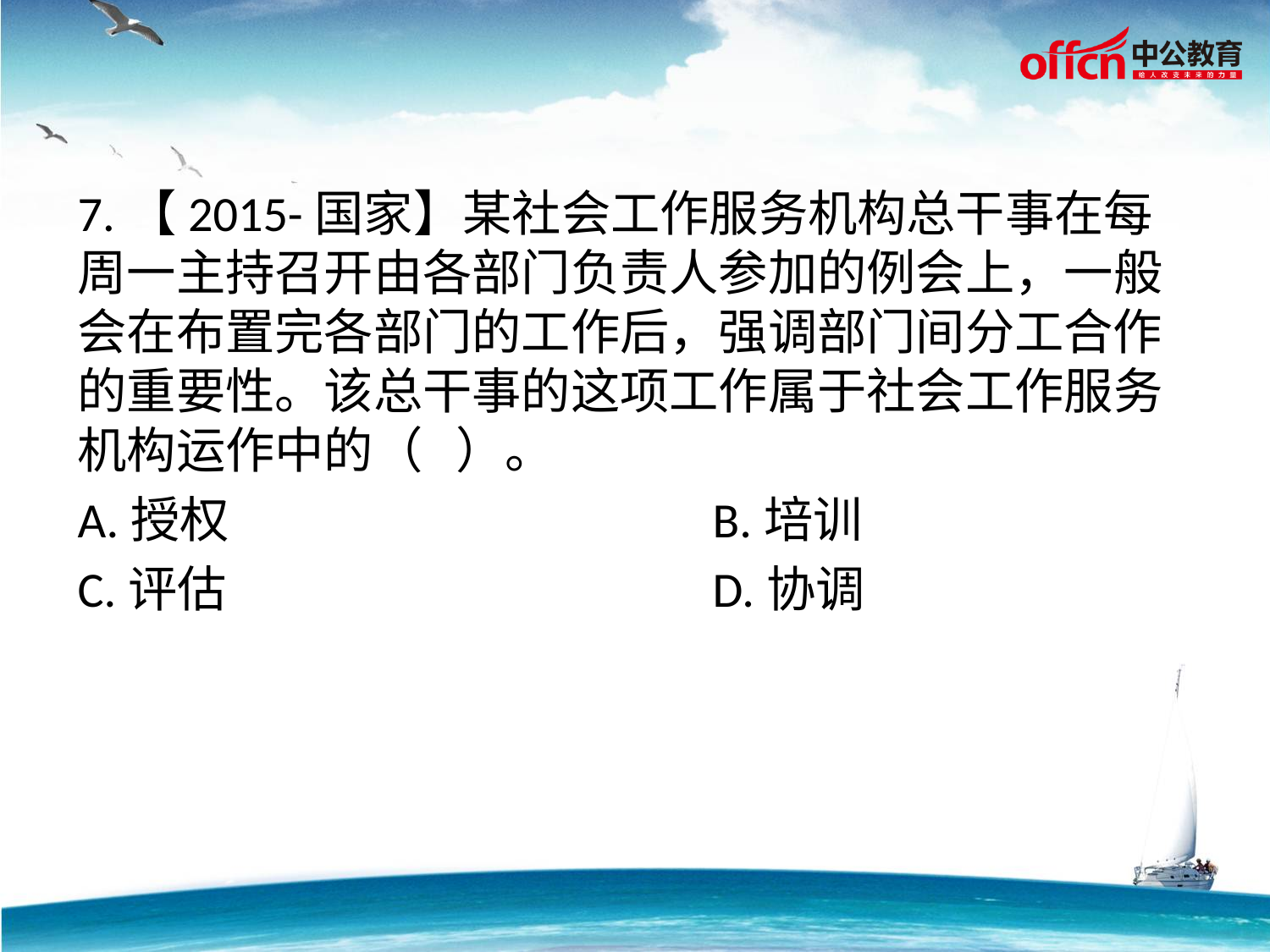

7.【2015-国家】某社会工作服务机构总干事在每周一主持召开由各部门负责人参加的例会上，一般会在布置完各部门的工作后，强调部门间分工合作的重要性。该总干事的这项工作属于社会工作服务机构运作中的（   ）。
A.授权				B.培训
C.评估				D.协调